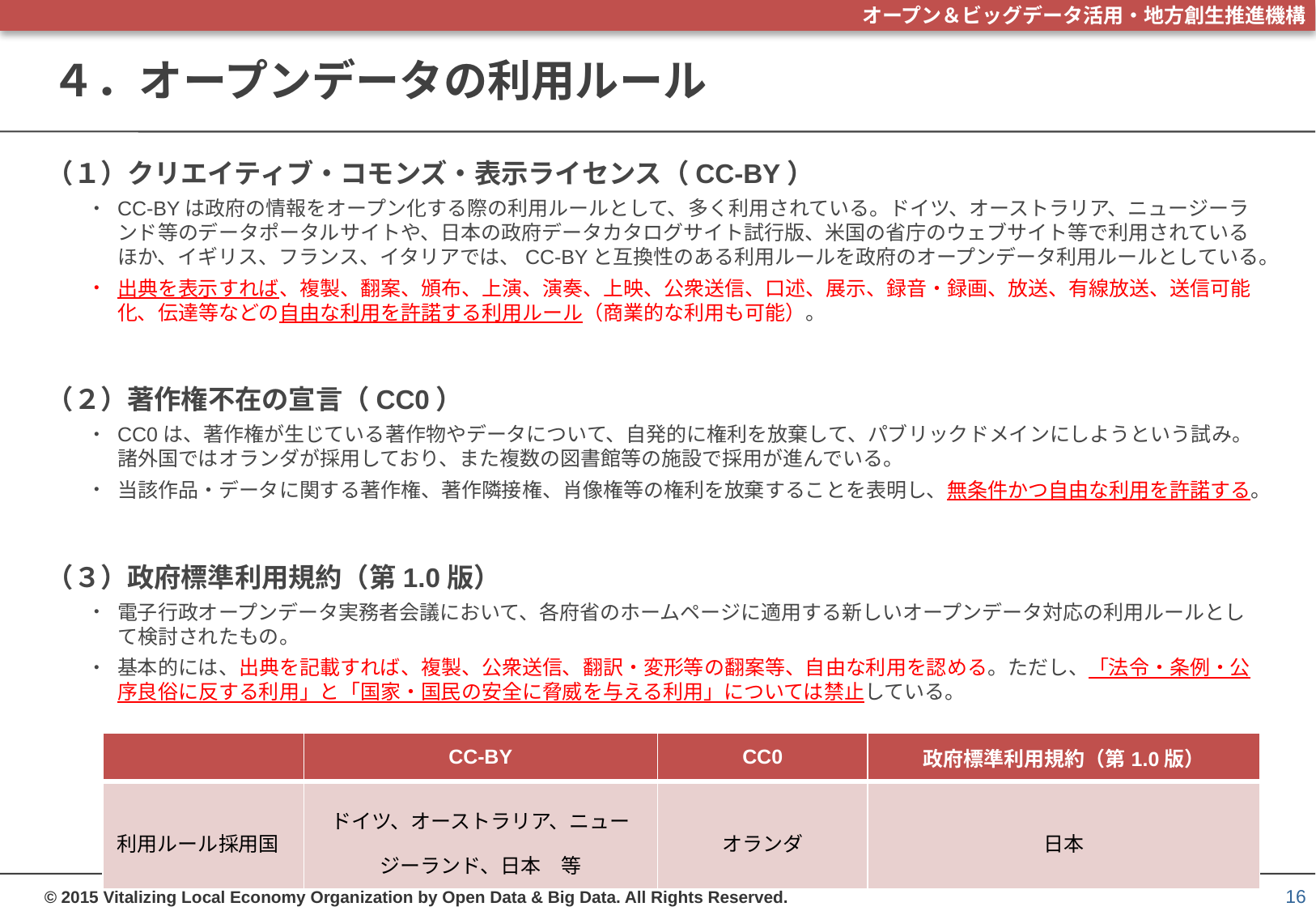

# ４．オープンデータの利用ルール
（１）クリエイティブ・コモンズ・表示ライセンス（CC-BY）
CC-BYは政府の情報をオープン化する際の利用ルールとして、多く利用されている。ドイツ、オーストラリア、ニュージーランド等のデータポータルサイトや、日本の政府データカタログサイト試行版、米国の省庁のウェブサイト等で利用されているほか、イギリス、フランス、イタリアでは、CC-BYと互換性のある利用ルールを政府のオープンデータ利用ルールとしている。
出典を表示すれば、複製、翻案、頒布、上演、演奏、上映、公衆送信、口述、展示、録音・録画、放送、有線放送、送信可能化、伝達等などの自由な利用を許諾する利用ルール（商業的な利用も可能）。

（２）著作権不在の宣言（CC0）
CC0は、著作権が生じている著作物やデータについて、自発的に権利を放棄して、パブリックドメインにしようという試み。諸外国ではオランダが採用しており、また複数の図書館等の施設で採用が進んでいる。
当該作品・データに関する著作権、著作隣接権、肖像権等の権利を放棄することを表明し、無条件かつ自由な利用を許諾する。

（３）政府標準利用規約（第1.0版）
電子行政オープンデータ実務者会議において、各府省のホームページに適用する新しいオープンデータ対応の利用ルールとして検討されたもの。
基本的には、出典を記載すれば、複製、公衆送信、翻訳・変形等の翻案等、自由な利用を認める。ただし、「法令・条例・公序良俗に反する利用」と「国家・国民の安全に脅威を与える利用」については禁止している。

|  | CC-BY | CC0 | 政府標準利用規約（第1.0版） |
| --- | --- | --- | --- |
| 利用ルール採用国 | ドイツ、オーストラリア、ニュージーランド、日本　等 | オランダ | 日本 |
16